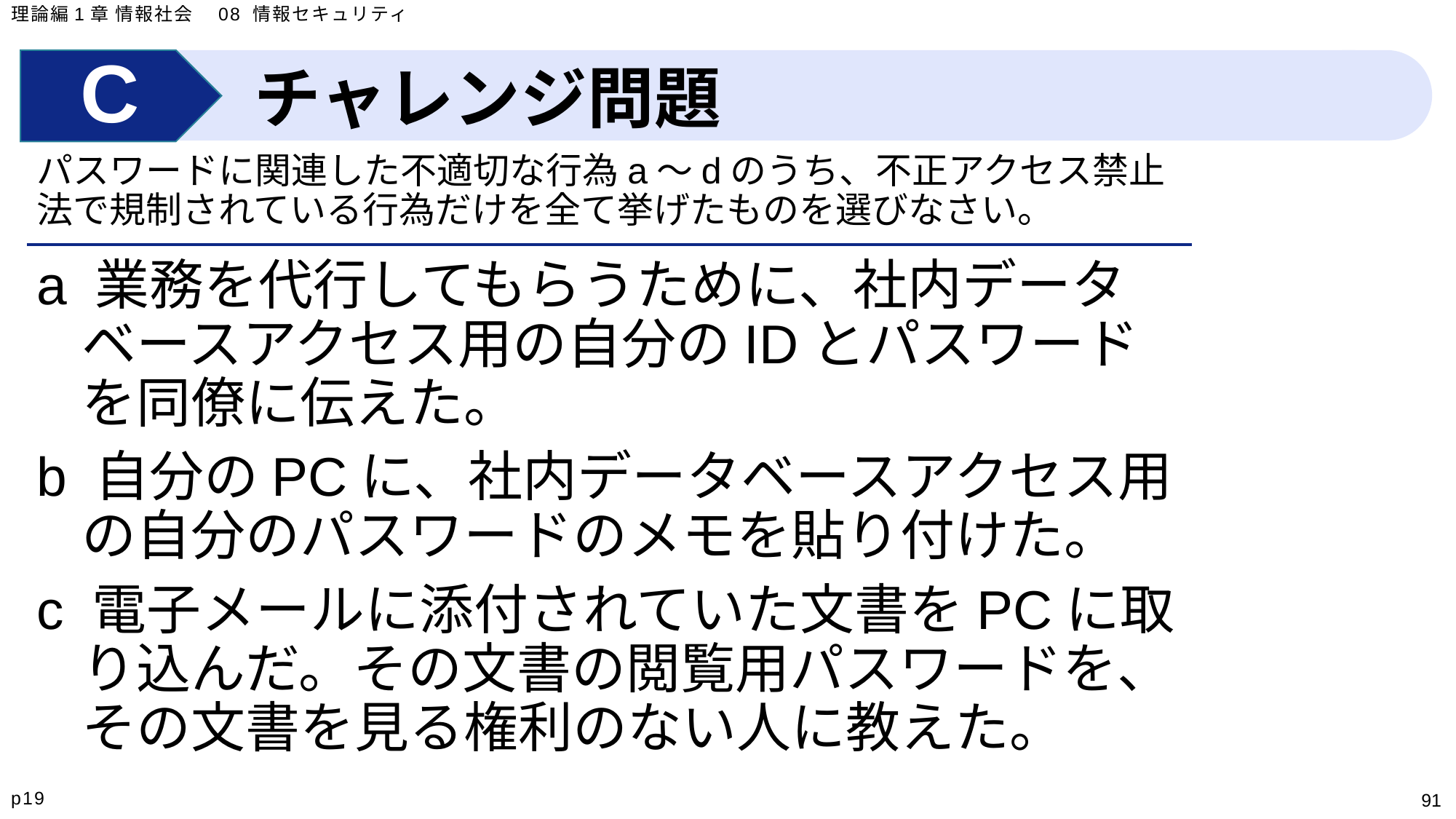

理論編1章 情報社会　08 情報セキュリティ
チャレンジ問題
パスワードに関連した不適切な行為a～dのうち、不正アクセス禁止法で規制されている行為だけを全て挙げたものを選びなさい。
a 業務を代行してもらうために、社内データベースアクセス用の自分のIDとパスワードを同僚に伝えた。
b 自分のPCに、社内データベースアクセス用の自分のパスワードのメモを貼り付けた。
c 電子メールに添付されていた文書をPCに取り込んだ。その文書の閲覧用パスワードを、その文書を見る権利のない人に教えた。
p19
91